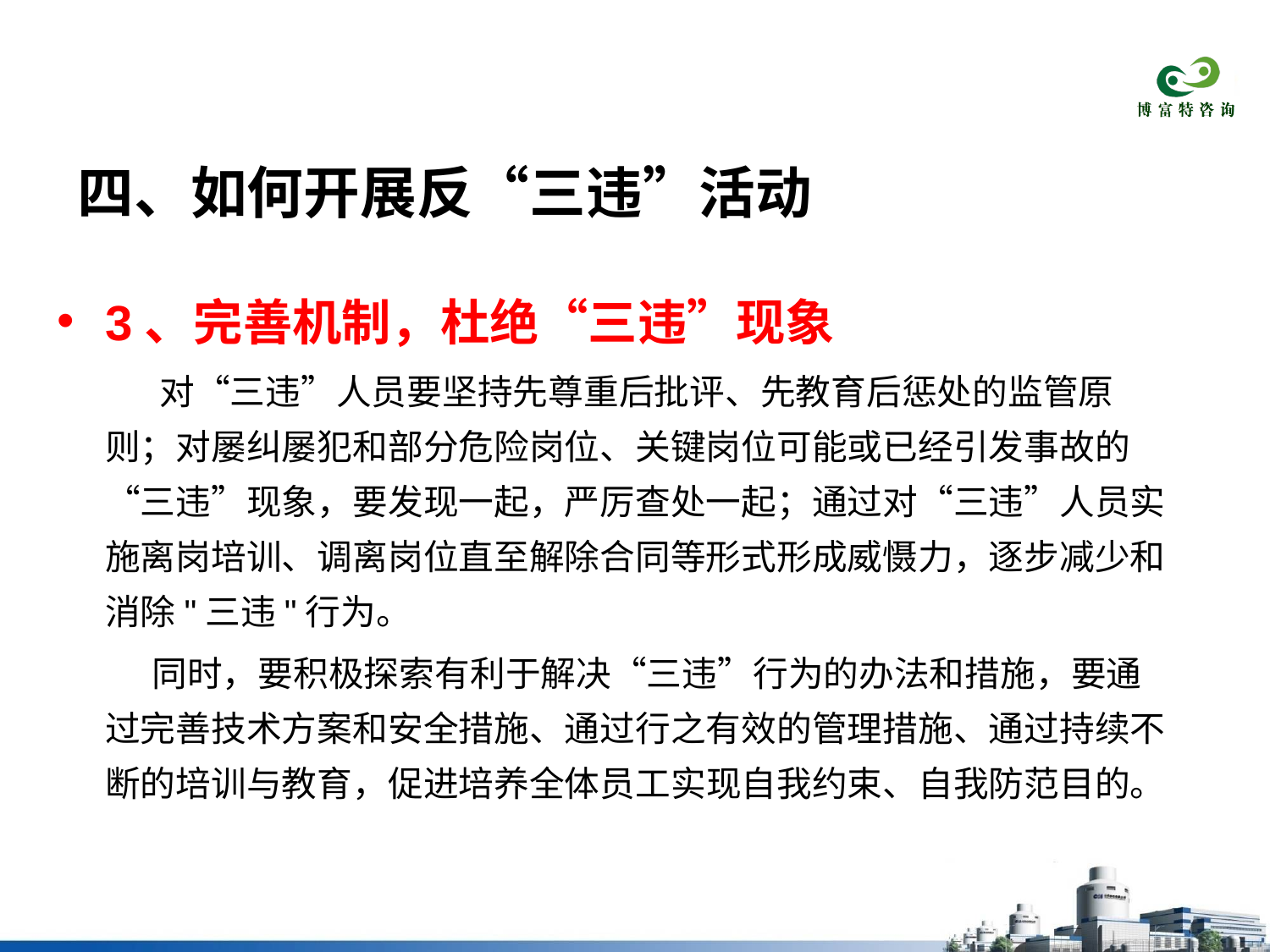

# 四、如何开展反“三违”活动
3、完善机制，杜绝“三违”现象
　　    对“三违”人员要坚持先尊重后批评、先教育后惩处的监管原则；对屡纠屡犯和部分危险岗位、关键岗位可能或已经引发事故的“三违”现象，要发现一起，严厉查处一起；通过对“三违”人员实施离岗培训、调离岗位直至解除合同等形式形成威慑力，逐步减少和消除"三违"行为。
           同时，要积极探索有利于解决“三违”行为的办法和措施，要通过完善技术方案和安全措施、通过行之有效的管理措施、通过持续不断的培训与教育，促进培养全体员工实现自我约束、自我防范目的。